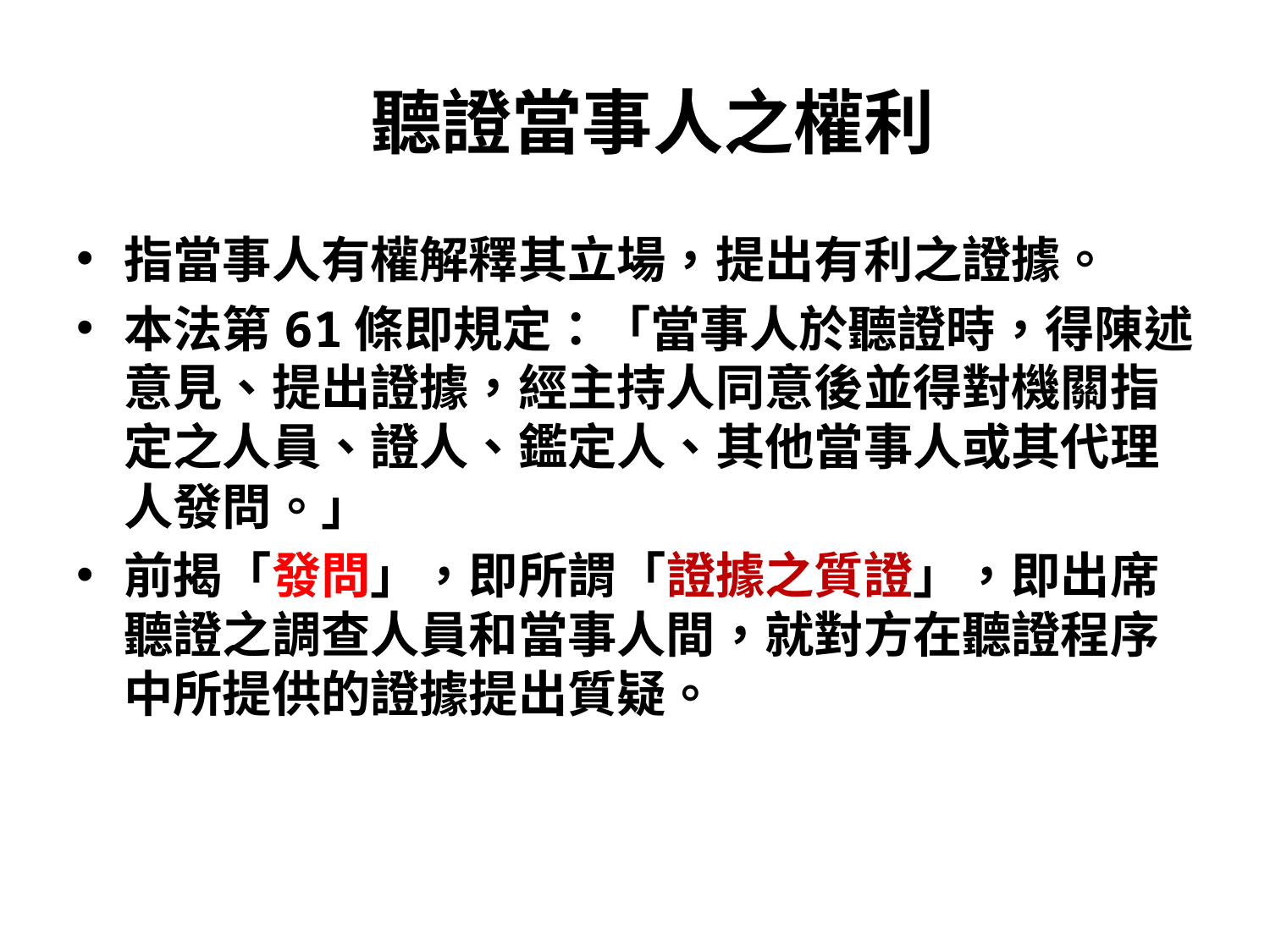

# 聽證當事人之權利
指當事人有權解釋其立場，提出有利之證據。
本法第61條即規定：「當事人於聽證時，得陳述意見、提出證據，經主持人同意後並得對機關指定之人員、證人、鑑定人、其他當事人或其代理人發問。」
前揭「發問」，即所謂「證據之質證」，即出席聽證之調查人員和當事人間，就對方在聽證程序中所提供的證據提出質疑。